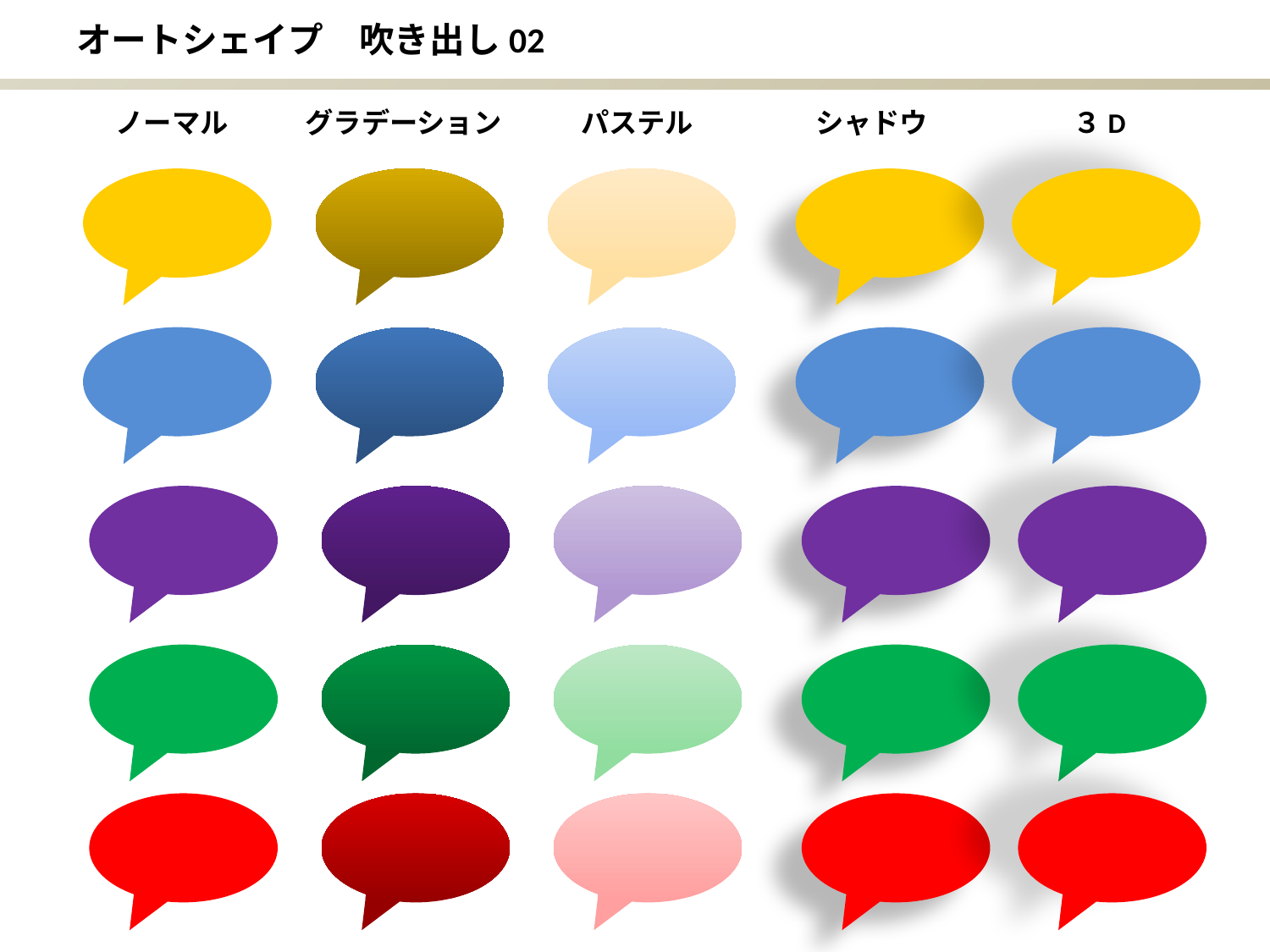

# オートシェイプ　吹き出し02
ノーマル
グラデーション
パステル
シャドウ
３D